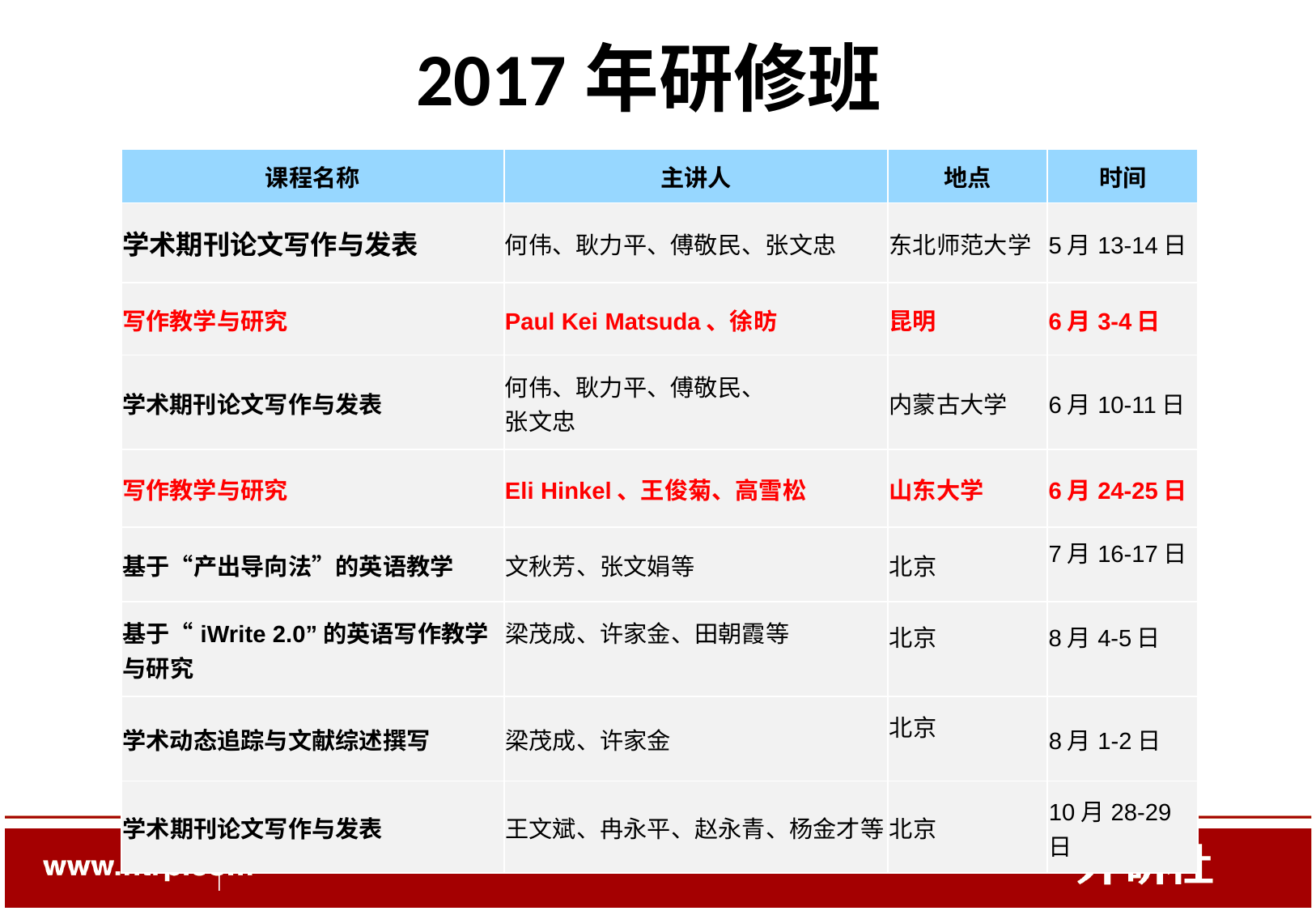

# 2017年研修班
01
| 课程名称 | 主讲人 | 地点 | 时间 |
| --- | --- | --- | --- |
| 学术期刊论文写作与发表 | 何伟、耿力平、傅敬民、张文忠 | 东北师范大学 | 5月13-14日 |
| 写作教学与研究 | Paul Kei Matsuda、徐昉 | 昆明 | 6月3-4日 |
| 学术期刊论文写作与发表 | 何伟、耿力平、傅敬民、 张文忠 | 内蒙古大学 | 6月10-11日 |
| 写作教学与研究 | Eli Hinkel、王俊菊、高雪松 | 山东大学 | 6月24-25日 |
| 基于“产出导向法”的英语教学 | 文秋芳、张文娟等 | 北京 | 7月16-17日 |
| 基于“iWrite 2.0”的英语写作教学与研究 | 梁茂成、许家金、田朝霞等 | 北京 | 8月4-5日 |
| 学术动态追踪与文献综述撰写 | 梁茂成、许家金 | 北京 | 8月1-2日 |
| 学术期刊论文写作与发表 | 王文斌、冉永平、赵永青、杨金才等 | 北京 | 10月28-29日 |